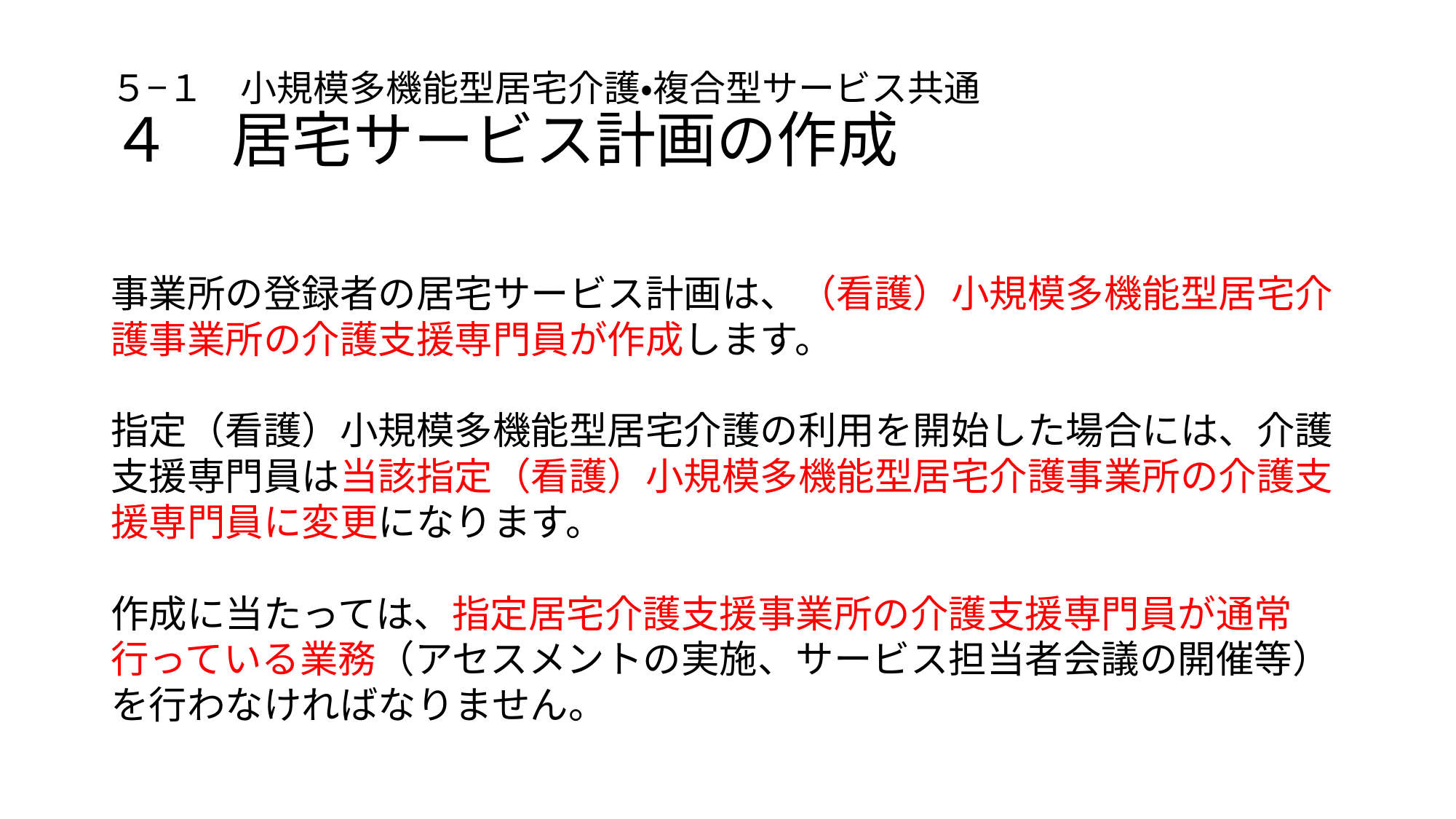

# ５−１　小規模多機能型居宅介護・複合型サービス共通 ４　居宅サービス計画の作成

事業所の登録者の居宅サービス計画は、（看護）小規模多機能型居宅介護事業所の介護支援専門員が作成します。

指定（看護）小規模多機能型居宅介護の利用を開始した場合には、介護支援専門員は当該指定（看護）小規模多機能型居宅介護事業所の介護支援専門員に変更になります。

作成に当たっては、指定居宅介護支援事業所の介護支援専門員が通常行っている業務（アセスメントの実施、サービス担当者会議の開催等）を行わなければなりません。